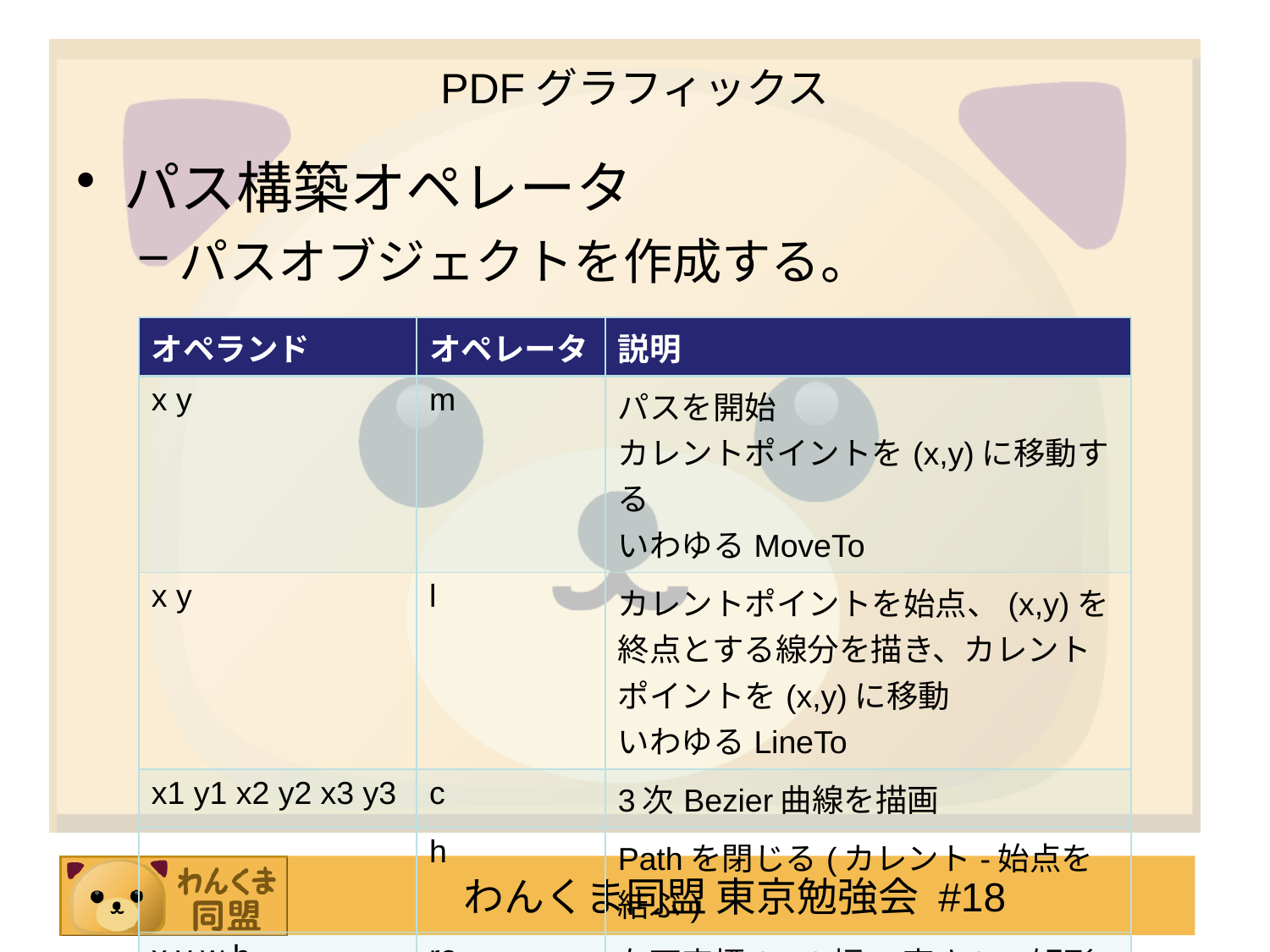

# PDFグラフィックス
パス構築オペレータ
パスオブジェクトを作成する。

| オペランド | オペレータ | 説明 |
| --- | --- | --- |
| x y | m | パスを開始 カレントポイントを(x,y)に移動する いわゆるMoveTo |
| x y | l | カレントポイントを始点、(x,y)を終点とする線分を描き、カレントポイントを(x,y)に移動 いわゆるLineTo |
| x1 y1 x2 y2 x3 y3 | c | 3次Bezier曲線を描画 |
|  | h | Pathを閉じる(カレント-始点を結ぶ) |
| x y w h | re | 左下座標(x, y)幅w高さhの矩形 |